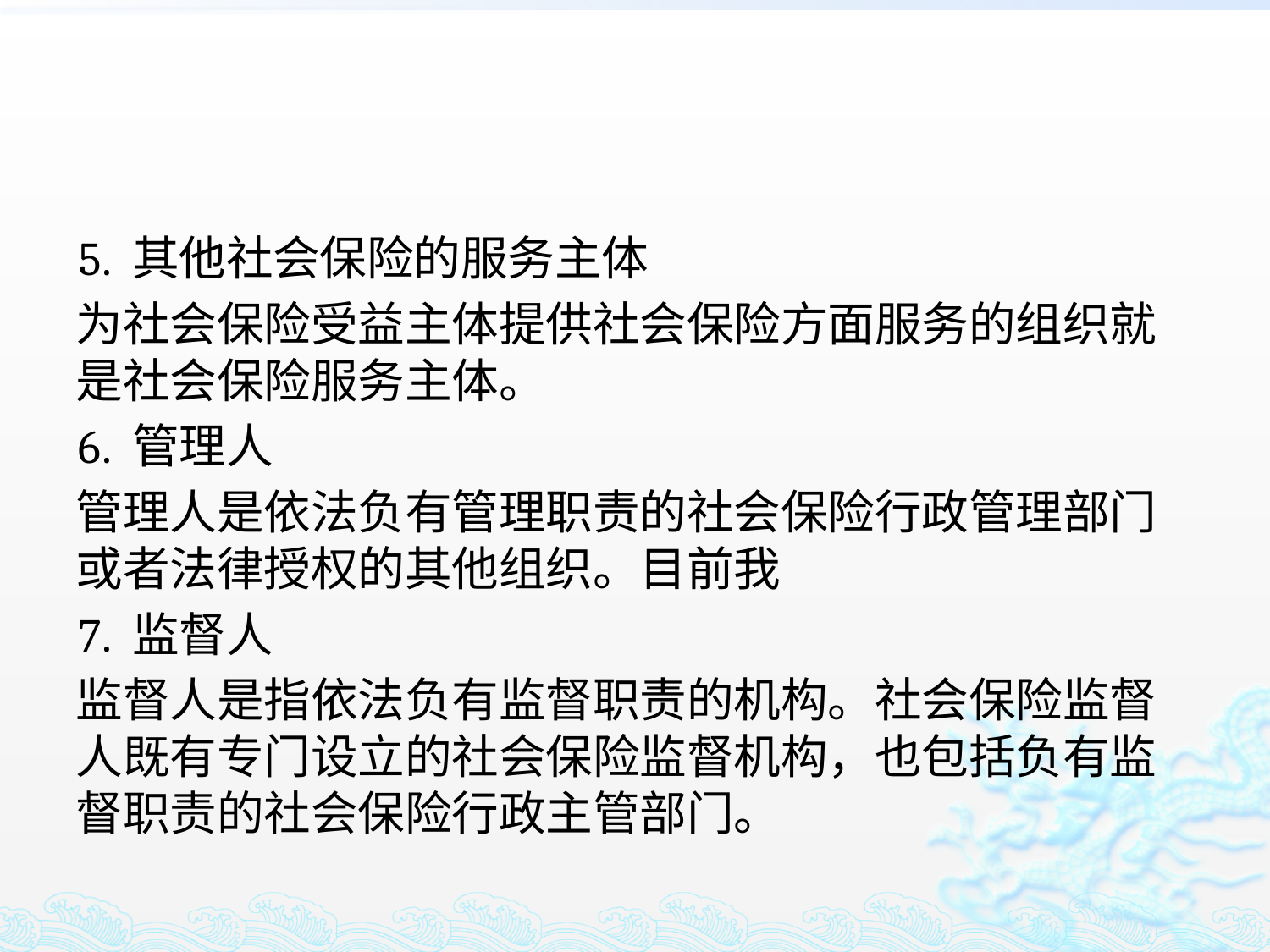

#
5. 其他社会保险的服务主体
为社会保险受益主体提供社会保险方面服务的组织就是社会保险服务主体。
6. 管理人
管理人是依法负有管理职责的社会保险行政管理部门或者法律授权的其他组织。目前我
7. 监督人
监督人是指依法负有监督职责的机构。社会保险监督人既有专门设立的社会保险监督机构，也包括负有监督职责的社会保险行政主管部门。